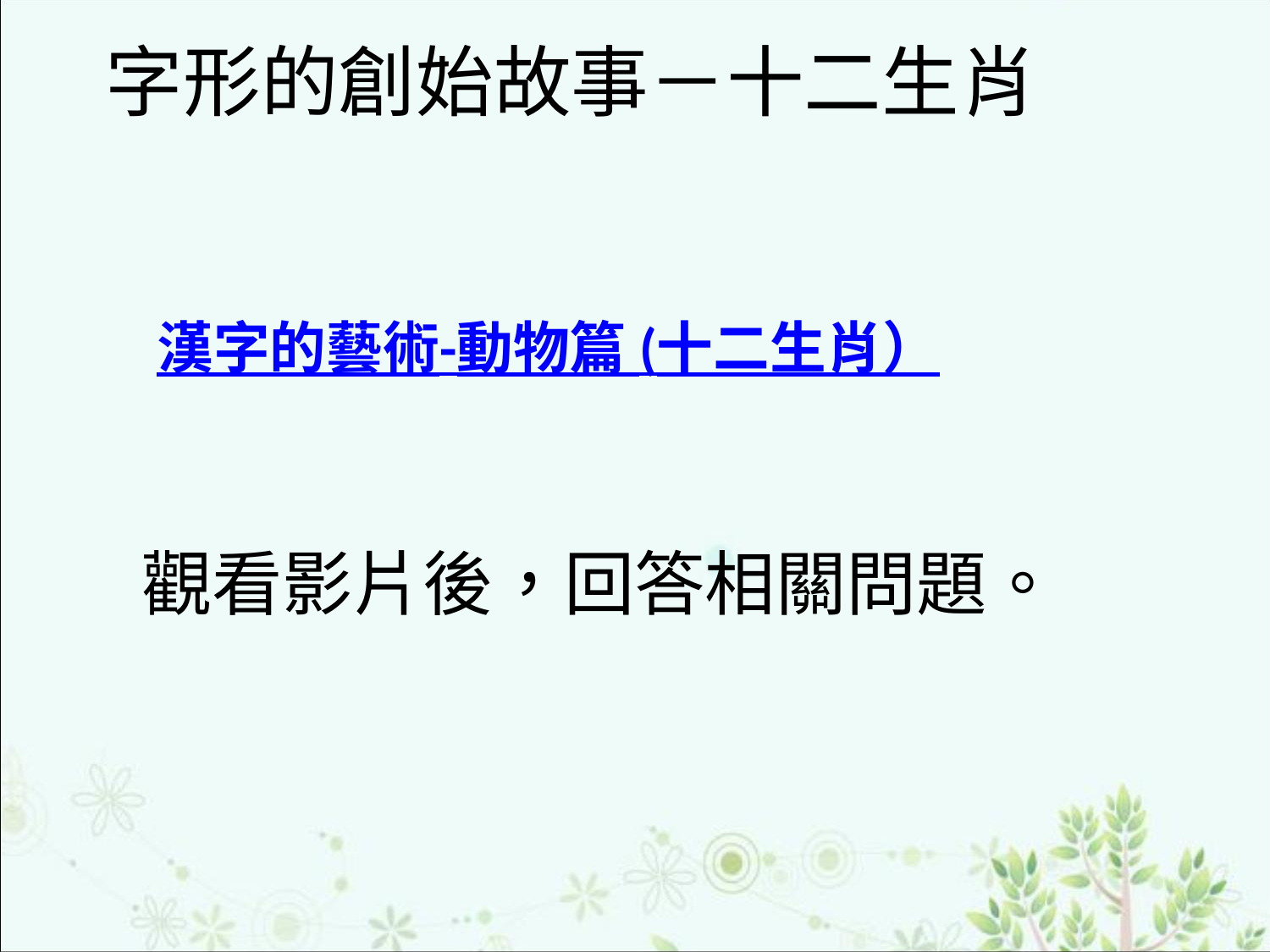

# 字形的創始故事－十二生肖
漢字的藝術-動物篇 (十二生肖）
觀看影片後，回答相關問題。